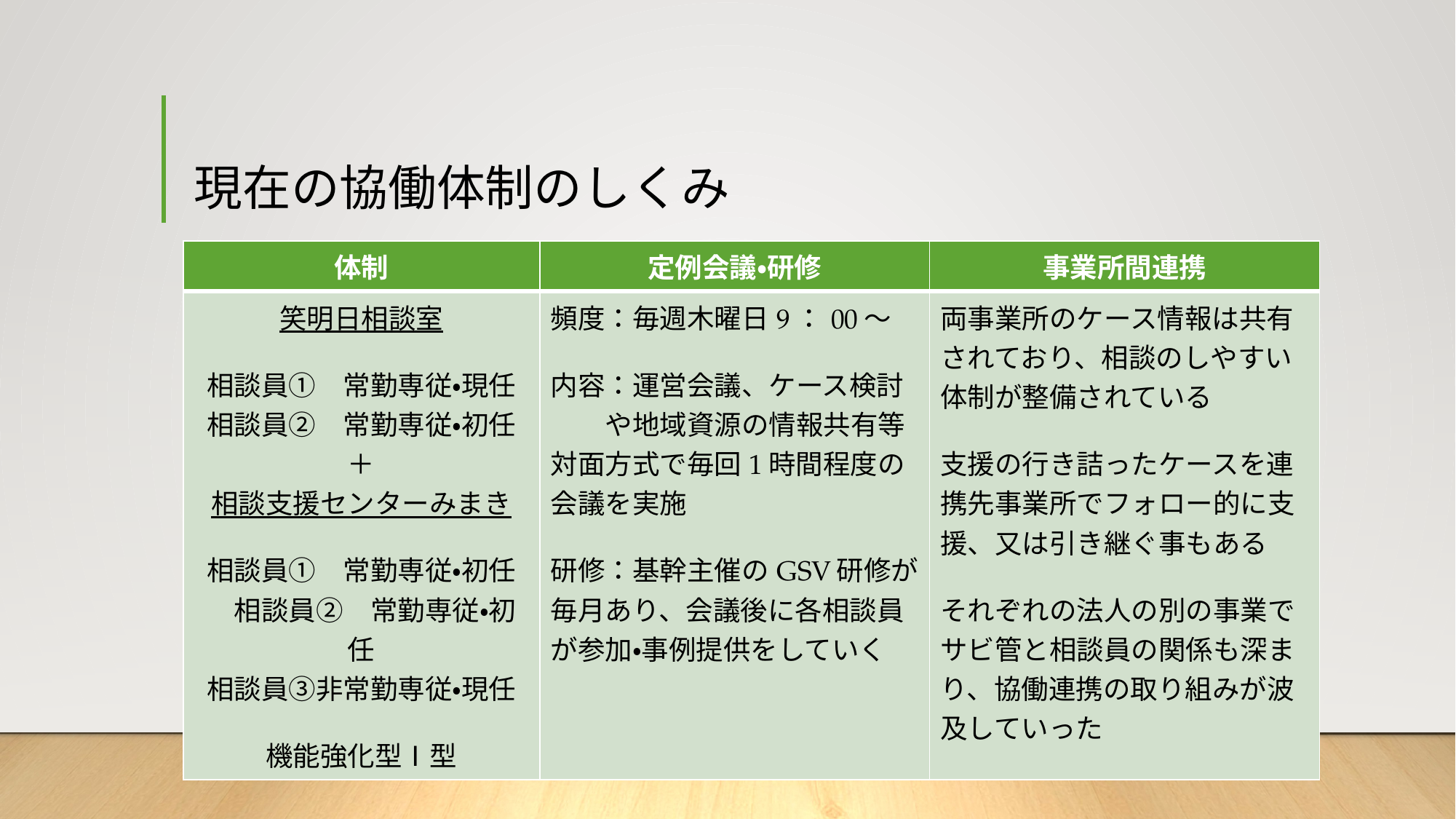

# 現在の協働体制のしくみ
| 体制 | 定例会議・研修 | 事業所間連携 |
| --- | --- | --- |
| 笑明日相談室 相談員①　常勤専従・現任相談員②　常勤専従・初任 ＋ 相談支援センターみまき 相談員①　常勤専従・初任　相談員②　常勤専従・初任 相談員③非常勤専従・現任 機能強化型Ⅰ型 | 頻度：毎週木曜日9：00～ 内容：運営会議、ケース検討　　や地域資源の情報共有等 対面方式で毎回1時間程度の会議を実施 研修：基幹主催のGSV研修が毎月あり、会議後に各相談員が参加・事例提供をしていく | 両事業所のケース情報は共有されており、相談のしやすい体制が整備されている 支援の行き詰ったケースを連携先事業所でフォロー的に支援、又は引き継ぐ事もある それぞれの法人の別の事業でサビ管と相談員の関係も深まり、協働連携の取り組みが波及していった |